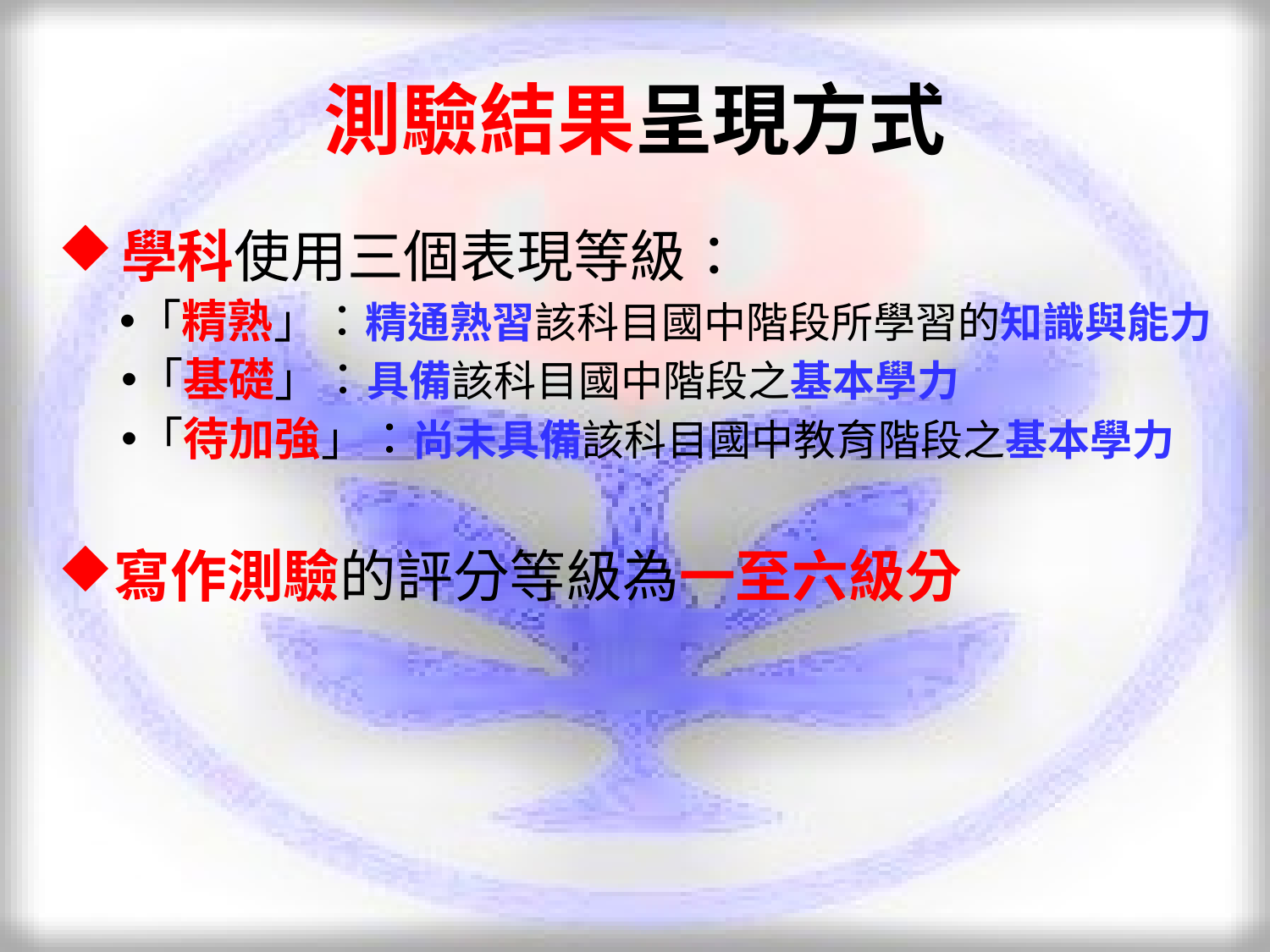

# 測驗結果呈現方式
學科使用三個表現等級：
「精熟」：精通熟習該科目國中階段所學習的知識與能力
「基礎」：具備該科目國中階段之基本學力
「待加強」：尚未具備該科目國中教育階段之基本學力

寫作測驗的評分等級為一至六級分